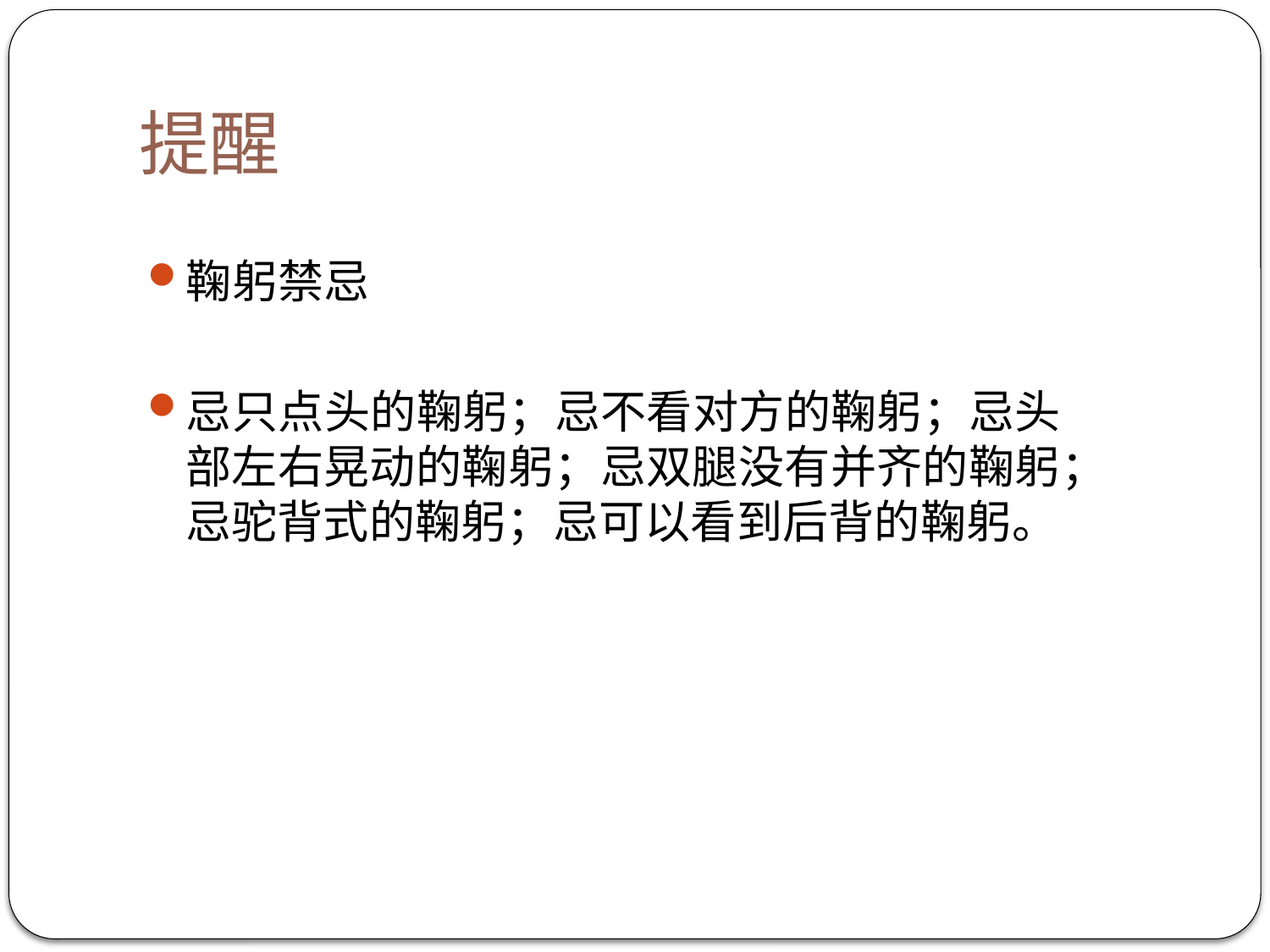

# 提醒
鞠躬禁忌

忌只点头的鞠躬；忌不看对方的鞠躬；忌头部左右晃动的鞠躬；忌双腿没有并齐的鞠躬；忌驼背式的鞠躬；忌可以看到后背的鞠躬。